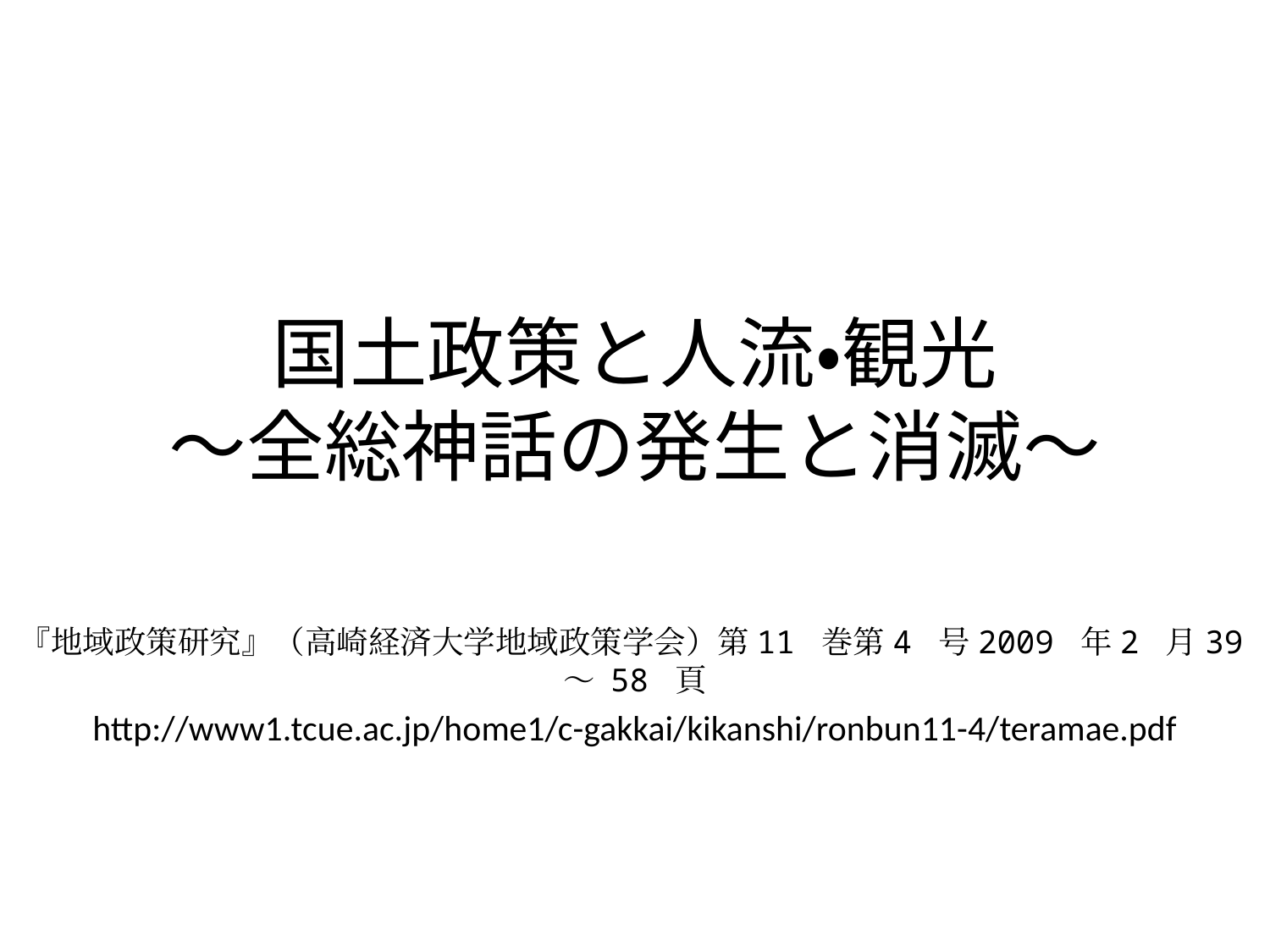

# 国土政策と人流・観光 ～全総神話の発生と消滅～
『地域政策研究』（高崎経済大学地域政策学会）第11 巻第4 号2009 年2 月39～ 58 頁
http://www1.tcue.ac.jp/home1/c-gakkai/kikanshi/ronbun11-4/teramae.pdf